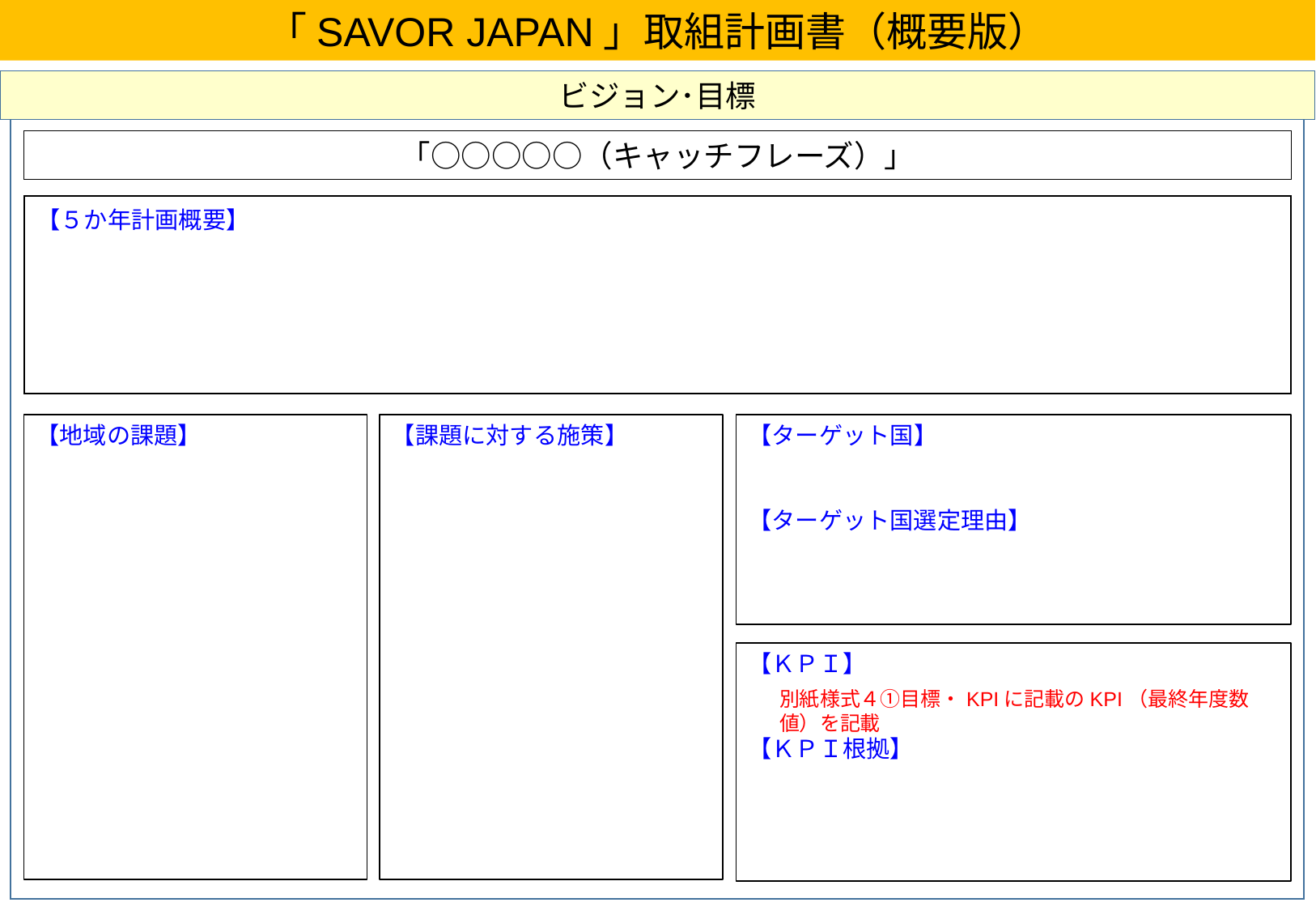

「SAVOR JAPAN」取組計画書（概要版）
ビジョン･目標

「○○○○○（キャッチフレーズ）」

【５か年計画概要】
【地域の課題】

【課題に対する施策】

【ターゲット国】

【ターゲット国選定理由】

（地域の課題）
【ＫＰＩ】

【ＫＰＩ根拠】

別紙様式４①目標・KPIに記載のKPI（最終年度数値）を記載